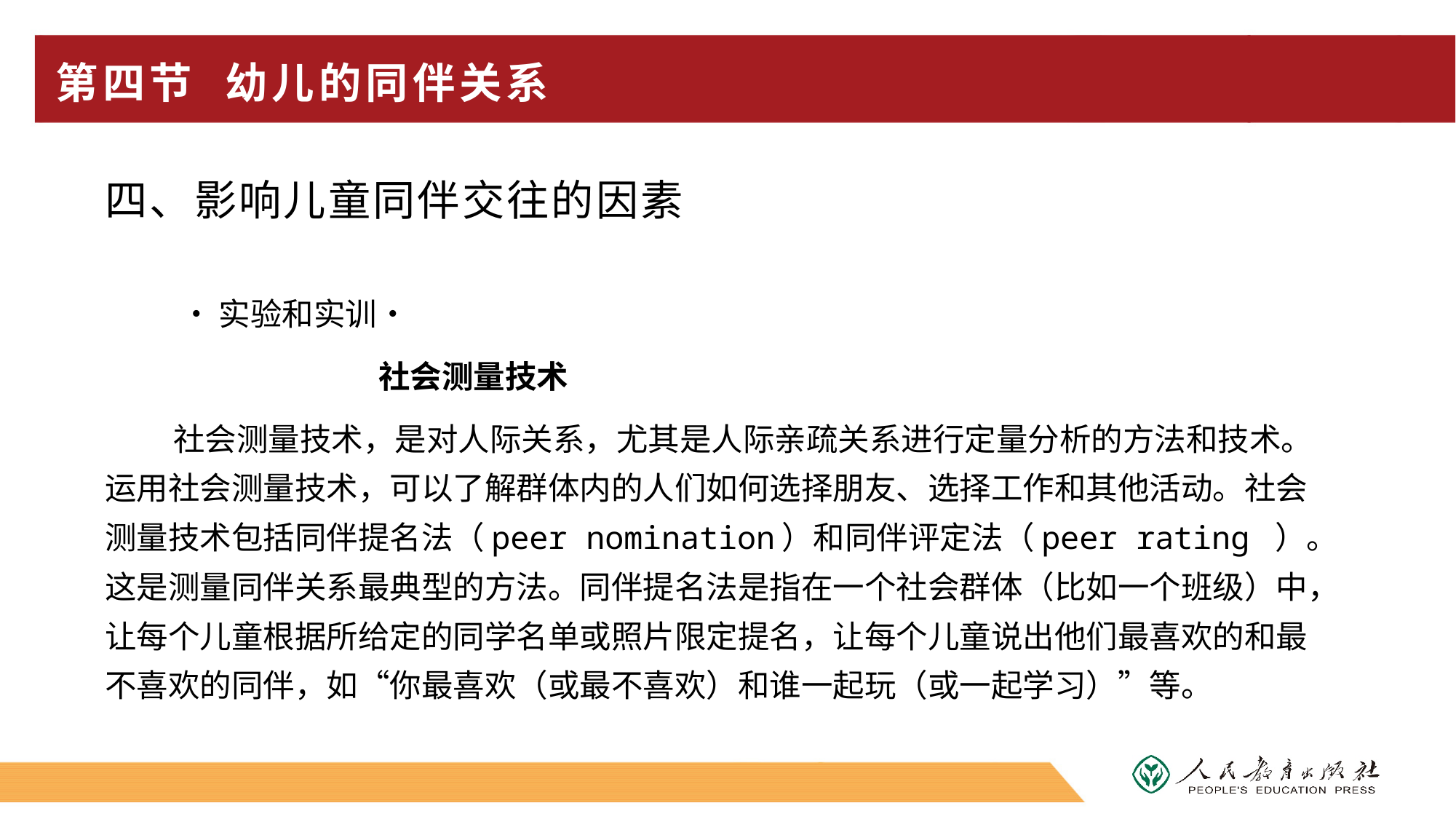

# 第四节  幼儿的同伴关系
四、影响儿童同伴交往的因素
 •实验和实训•
                            社会测量技术
社会测量技术，是对人际关系，尤其是人际亲疏关系进行定量分析的方法和技术。运用社会测量技术，可以了解群体内的人们如何选择朋友、选择工作和其他活动。社会测量技术包括同伴提名法（peer nomination）和同伴评定法（peer rating ）。这是测量同伴关系最典型的方法。同伴提名法是指在一个社会群体（比如一个班级）中，让每个儿童根据所给定的同学名单或照片限定提名，让每个儿童说出他们最喜欢的和最不喜欢的同伴，如“你最喜欢（或最不喜欢）和谁一起玩（或一起学习）”等。